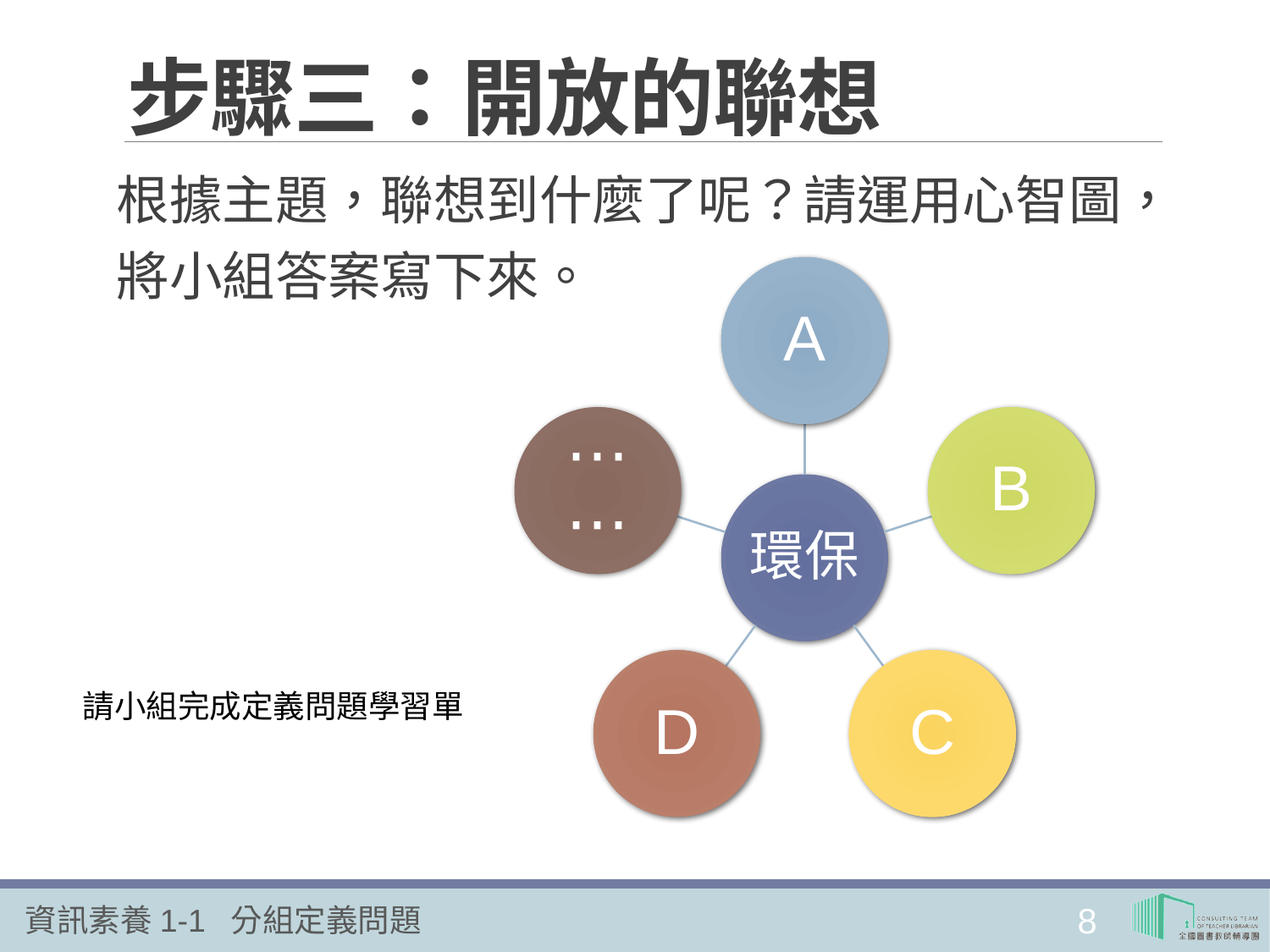

# 步驟三：開放的聯想
根據主題，聯想到什麼了呢？請運用心智圖，將小組答案寫下來。

環保

A

B

C

D

⋯⋯
請小組完成定義問題學習單